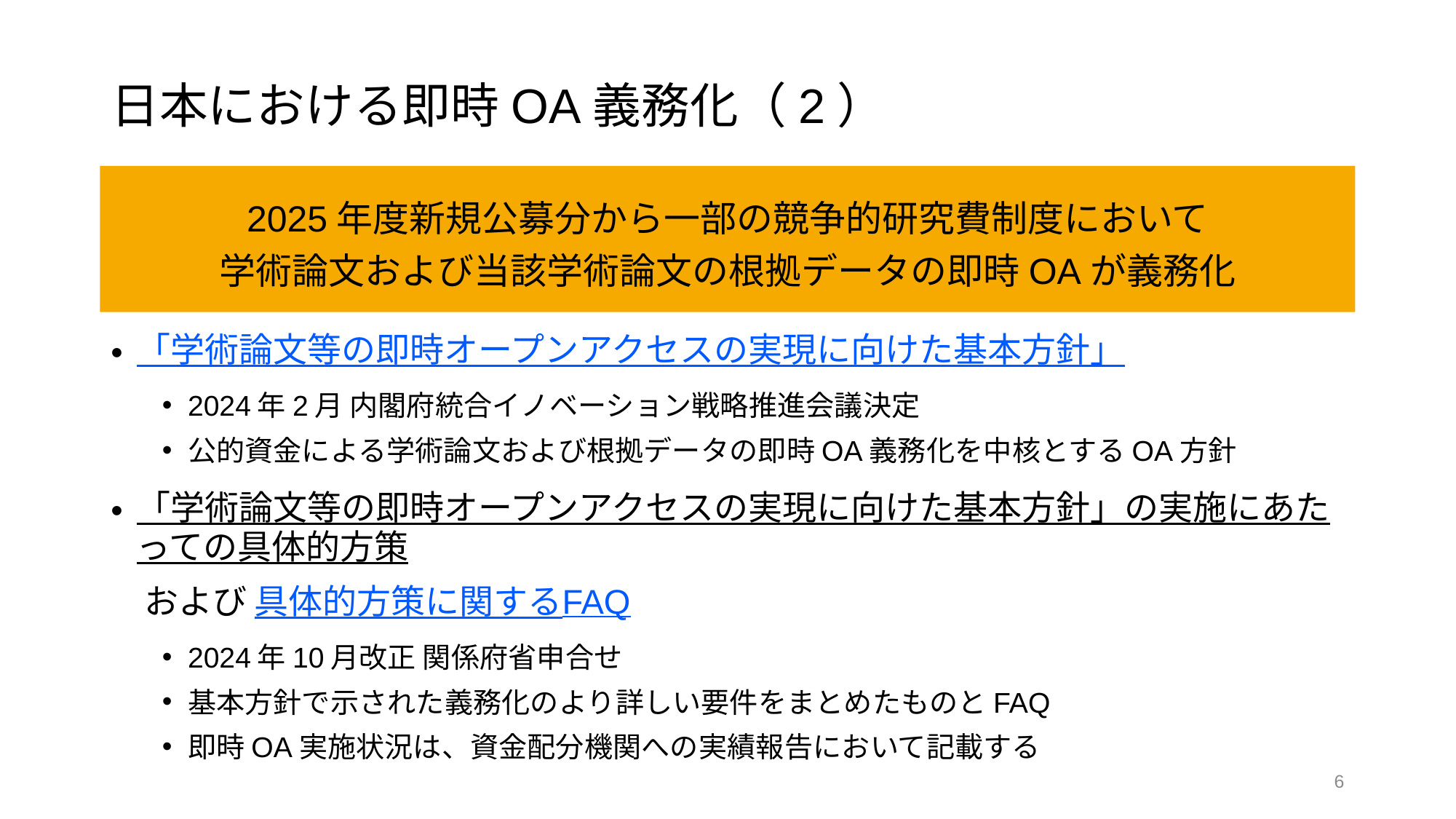

# 日本における即時OA義務化（2）
2025年度新規公募分から一部の競争的研究費制度において
学術論文および当該学術論文の根拠データの即時OAが義務化
「学術論文等の即時オープンアクセスの実現に向けた基本方針」
2024年2月 内閣府統合イノベーション戦略推進会議決定
公的資金による学術論文および根拠データの即時OA義務化を中核とするOA方針
「学術論文等の即時オープンアクセスの実現に向けた基本方針」の実施にあたっての具体的方策 および 具体的方策に関するFAQ
2024年10月改正 関係府省申合せ
基本方針で示された義務化のより詳しい要件をまとめたものとFAQ
即時OA実施状況は、資金配分機関への実績報告において記載する

6